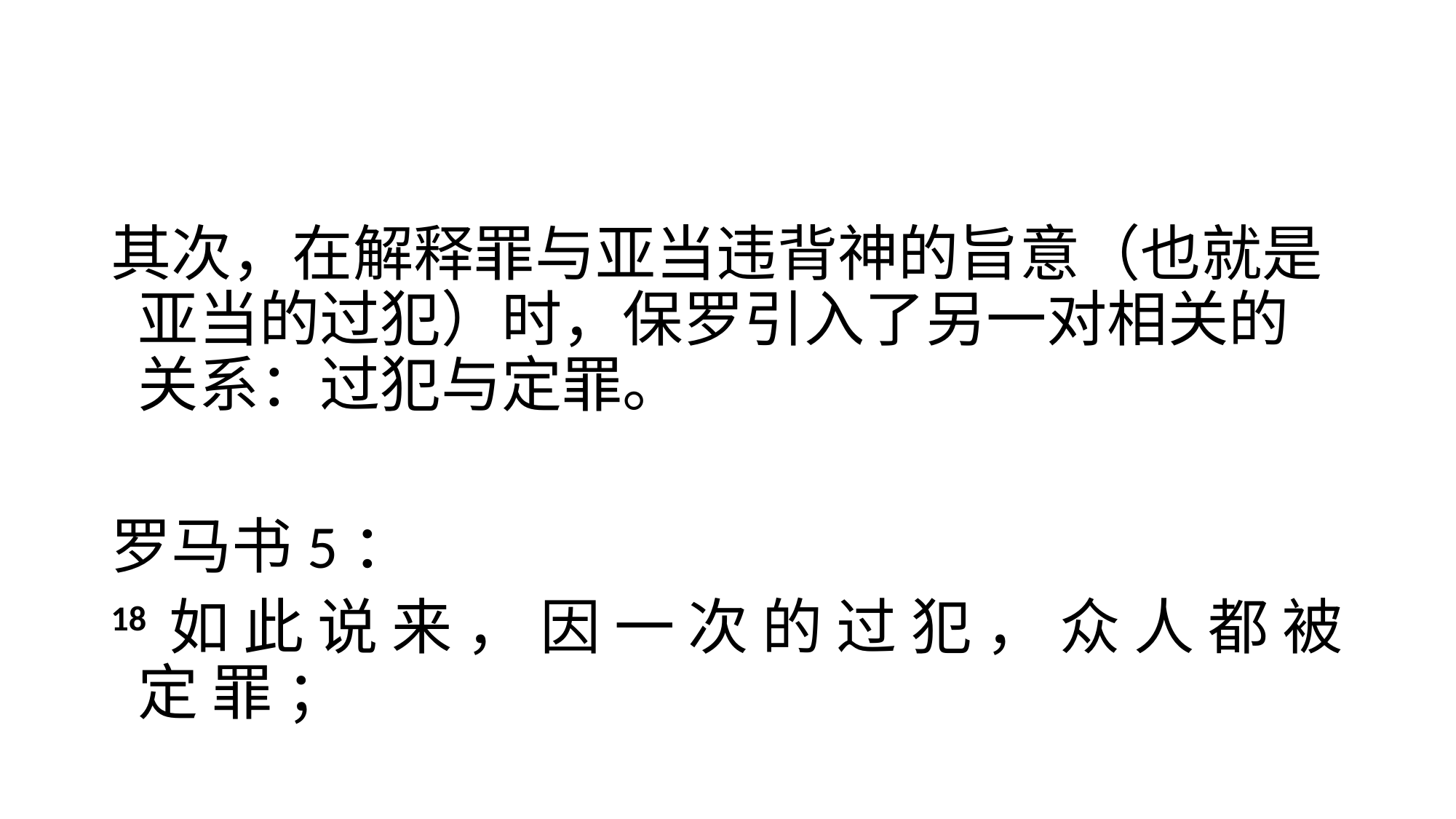

#
其次，在解释罪与亚当违背神的旨意（也就是亚当的过犯）时，保罗引入了另一对相关的关系：过犯与定罪。

罗马书5：
18 如 此 说 来 ， 因 一 次 的 过 犯 ， 众 人 都 被 定 罪 ；